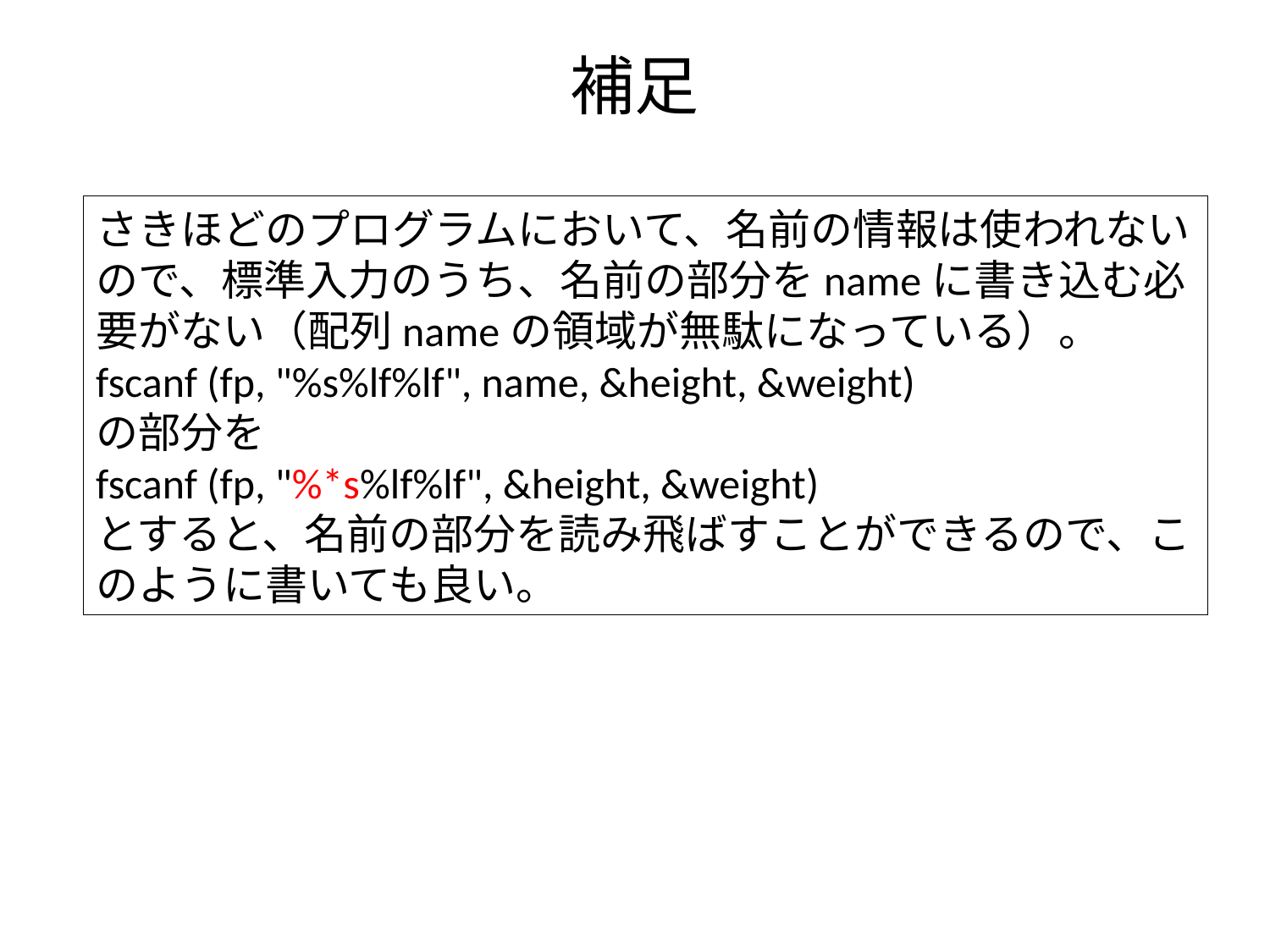

# 補足
さきほどのプログラムにおいて、名前の情報は使われないので、標準入力のうち、名前の部分をnameに書き込む必要がない（配列nameの領域が無駄になっている）。
fscanf (fp, "%s%lf%lf", name, &height, &weight)
の部分を
fscanf (fp, "%*s%lf%lf", &height, &weight)
とすると、名前の部分を読み飛ばすことができるので、このように書いても良い。